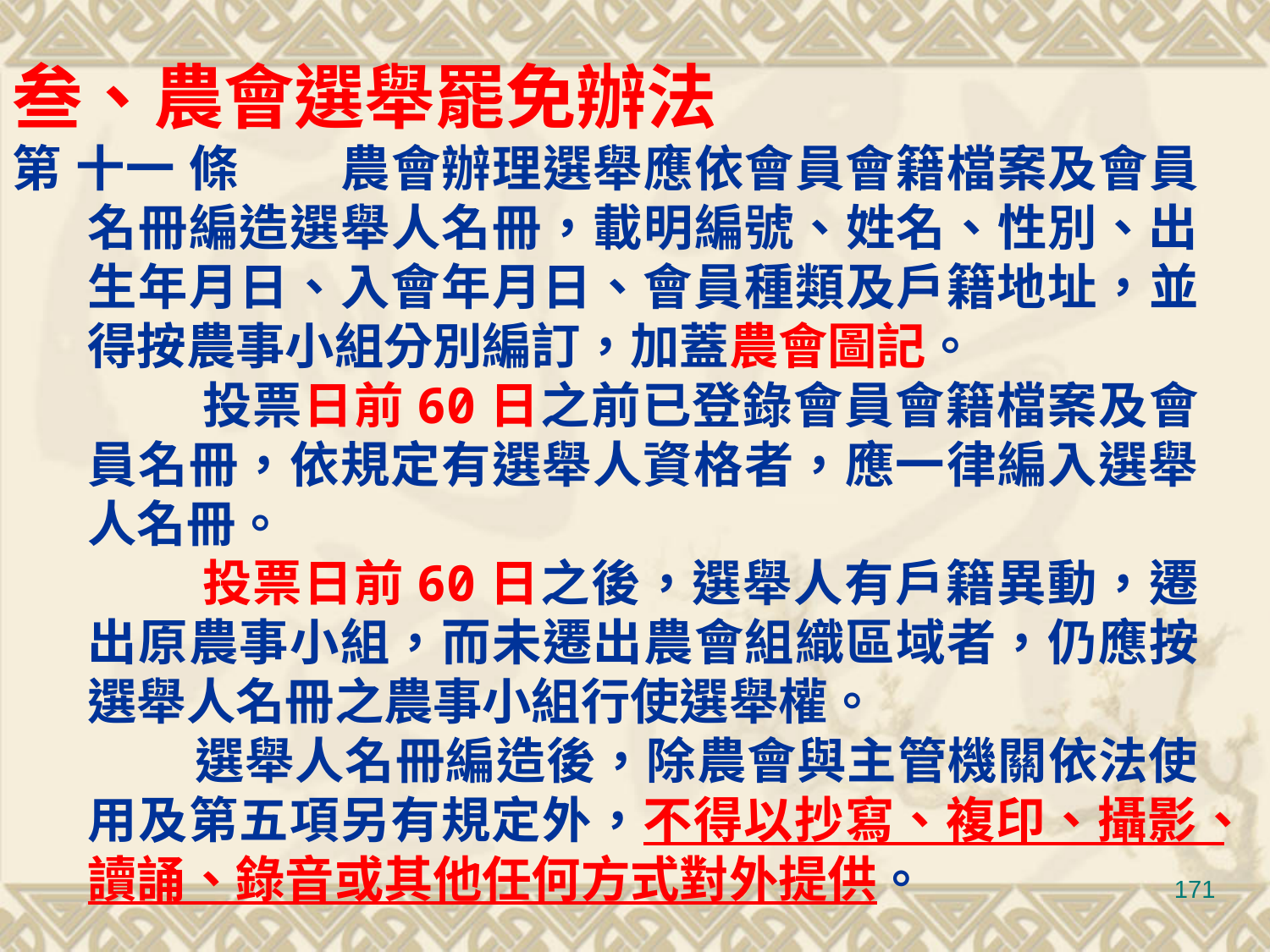

叁、農會選舉罷免辦法
第 十一 條　　農會辦理選舉應依會員會籍檔案及會員名冊編造選舉人名冊，載明編號、姓名、性別、出生年月日、入會年月日、會員種類及戶籍地址，並得按農事小組分別編訂，加蓋農會圖記。
              投票日前60日之前已登錄會員會籍檔案及會員名冊，依規定有選舉人資格者，應一律編入選舉人名冊。
              投票日前60日之後，選舉人有戶籍異動，遷出原農事小組，而未遷出農會組織區域者，仍應按選舉人名冊之農事小組行使選舉權。
              選舉人名冊編造後，除農會與主管機關依法使用及第五項另有規定外，不得以抄寫、複印、攝影、讀誦、錄音或其他任何方式對外提供。

171